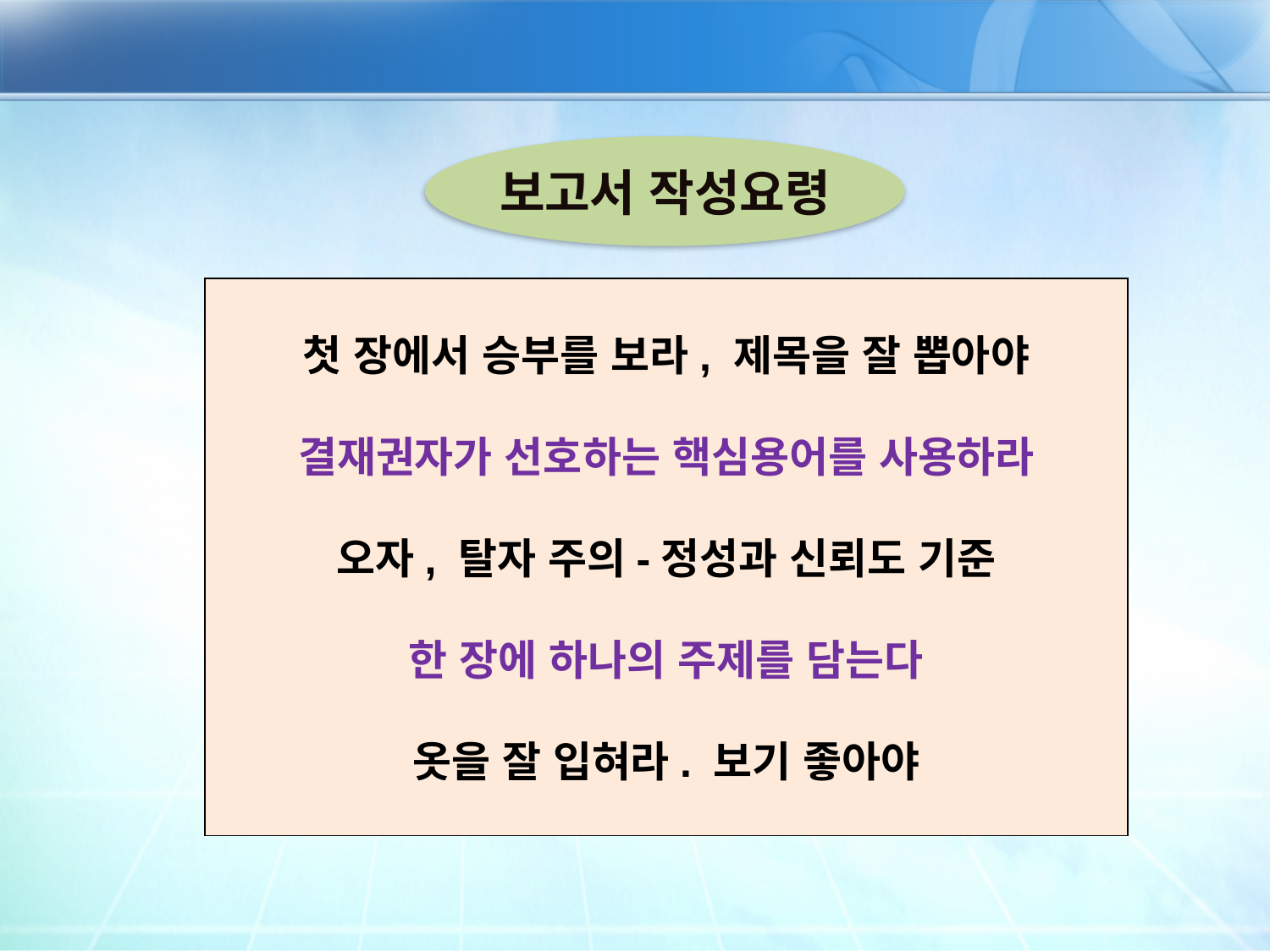

보고서 작성요령
첫 장에서 승부를 보라, 제목을 잘 뽑아야

결재권자가 선호하는 핵심용어를 사용하라

오자, 탈자 주의-정성과 신뢰도 기준

한 장에 하나의 주제를 담는다

옷을 잘 입혀라. 보기 좋아야